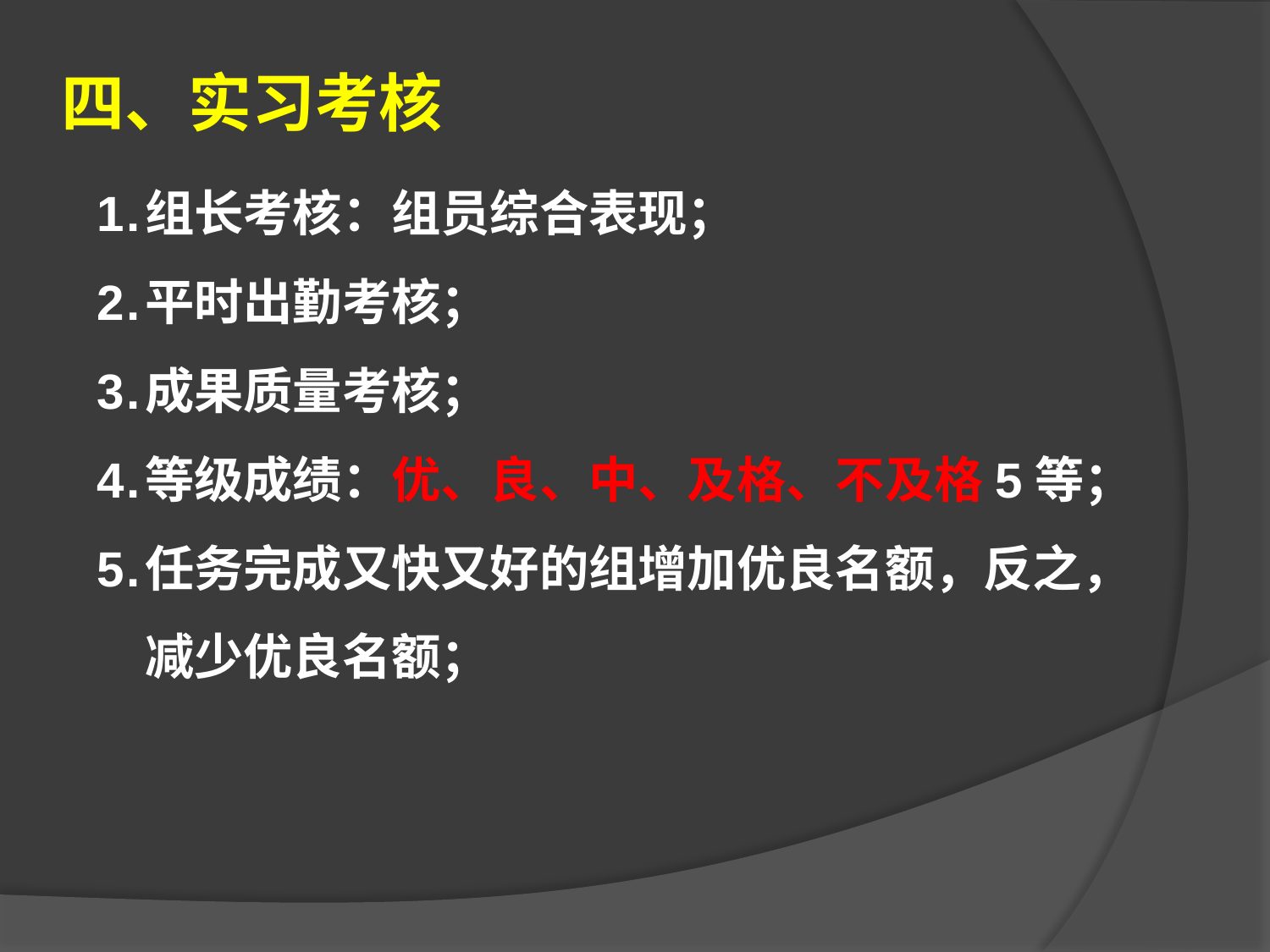

四、实习考核
组长考核：组员综合表现；
平时出勤考核；
成果质量考核；
等级成绩：优、良、中、及格、不及格5等；
任务完成又快又好的组增加优良名额，反之，减少优良名额；